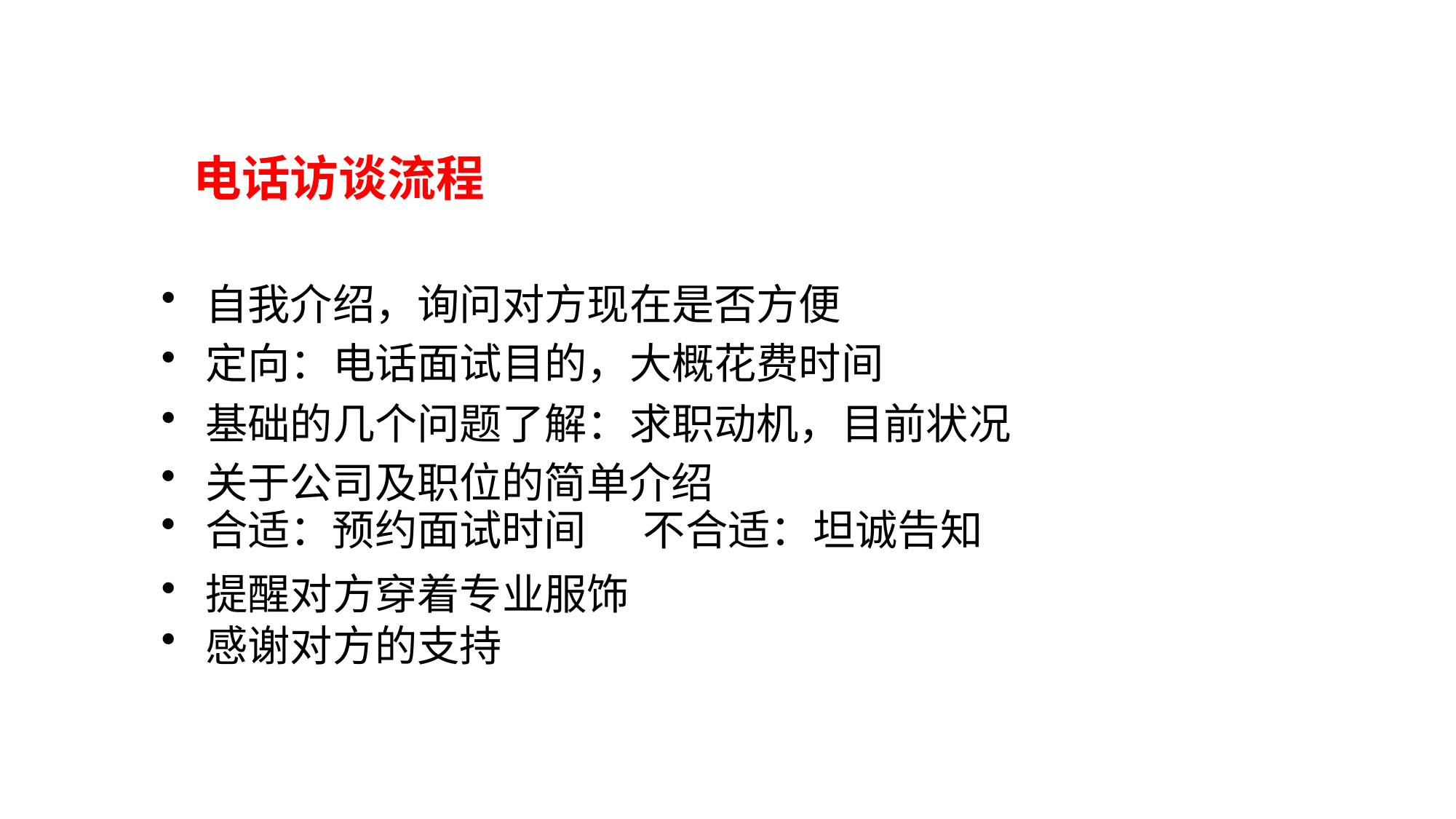

电话访谈流程
  自我介绍，询问对方现在是否方便
  定向：电话面试目的，大概花费时间
  基础的几个问题了解：求职动机，目前状况
  关于公司及职位的简单介绍
  合适：预约面试时间      不合适：坦诚告知
  提醒对方穿着专业服饰
  感谢对方的支持